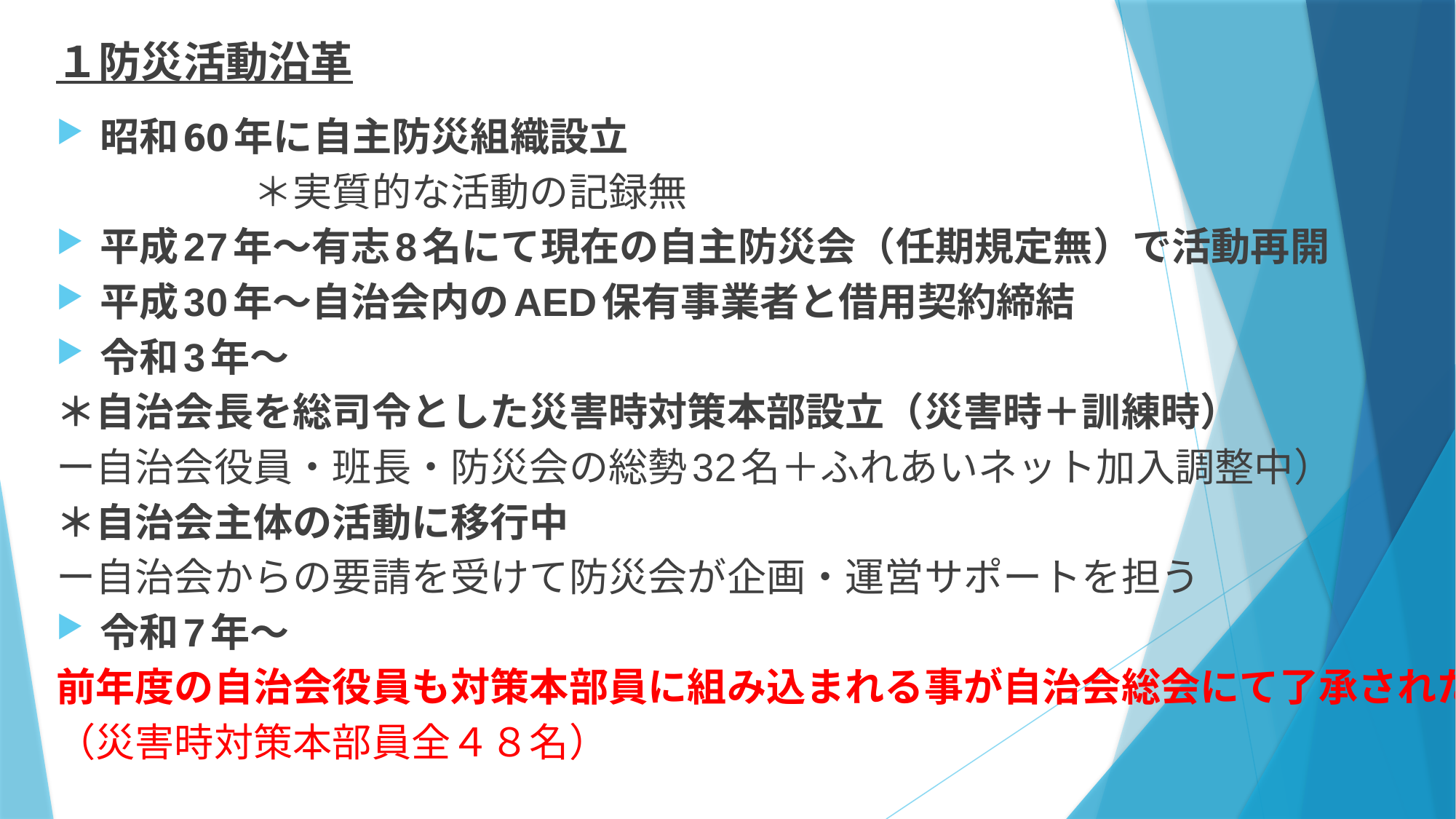

# １防災活動沿革
昭和60年に自主防災組織設立
　　　　　＊実質的な活動の記録無
平成27年～有志8名にて現在の自主防災会（任期規定無）で活動再開
平成30年～自治会内のAED保有事業者と借用契約締結
令和3年～
＊自治会長を総司令とした災害時対策本部設立（災害時＋訓練時）
ー自治会役員・班長・防災会の総勢32名＋ふれあいネット加入調整中）
＊自治会主体の活動に移行中
ー自治会からの要請を受けて防災会が企画・運営サポートを担う
令和7年～
前年度の自治会役員も対策本部員に組み込まれる事が自治会総会にて了承された
（災害時対策本部員全４８名）